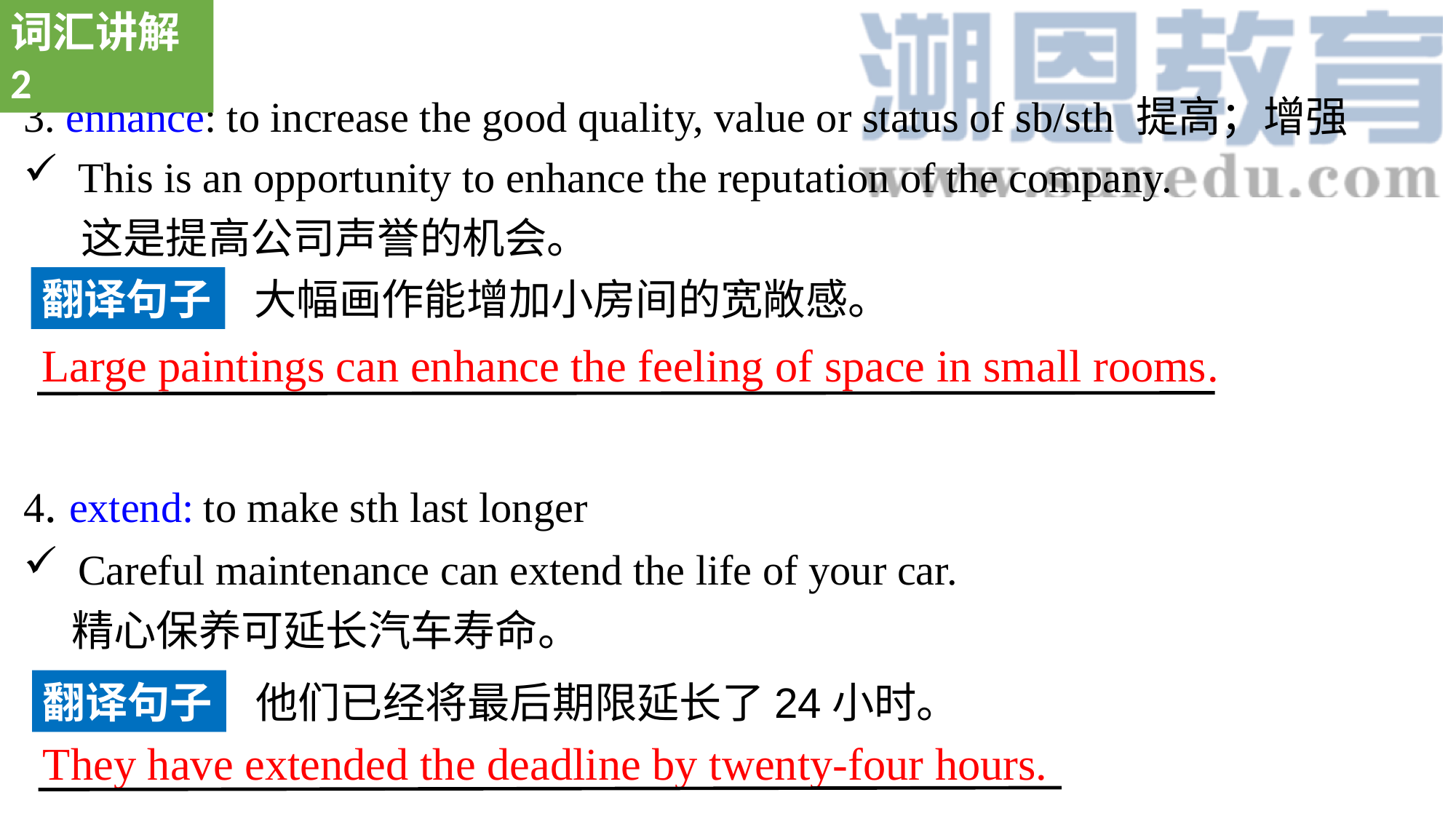

词汇讲解2
3. enhance: to increase the good quality, value or status of sb/sth 提高；增强
This is an opportunity to enhance the reputation of the company.
     这是提高公司声誉的机会。

4. extend: to make sth last longer
Careful maintenance can extend the life of your car.
    精心保养可延长汽车寿命。
翻译句子
大幅画作能增加小房间的宽敞感。
Large paintings can enhance the feeling of space in small rooms.
翻译句子
他们已经将最后期限延长了24小时。
They have extended the deadline by twenty-four hours.